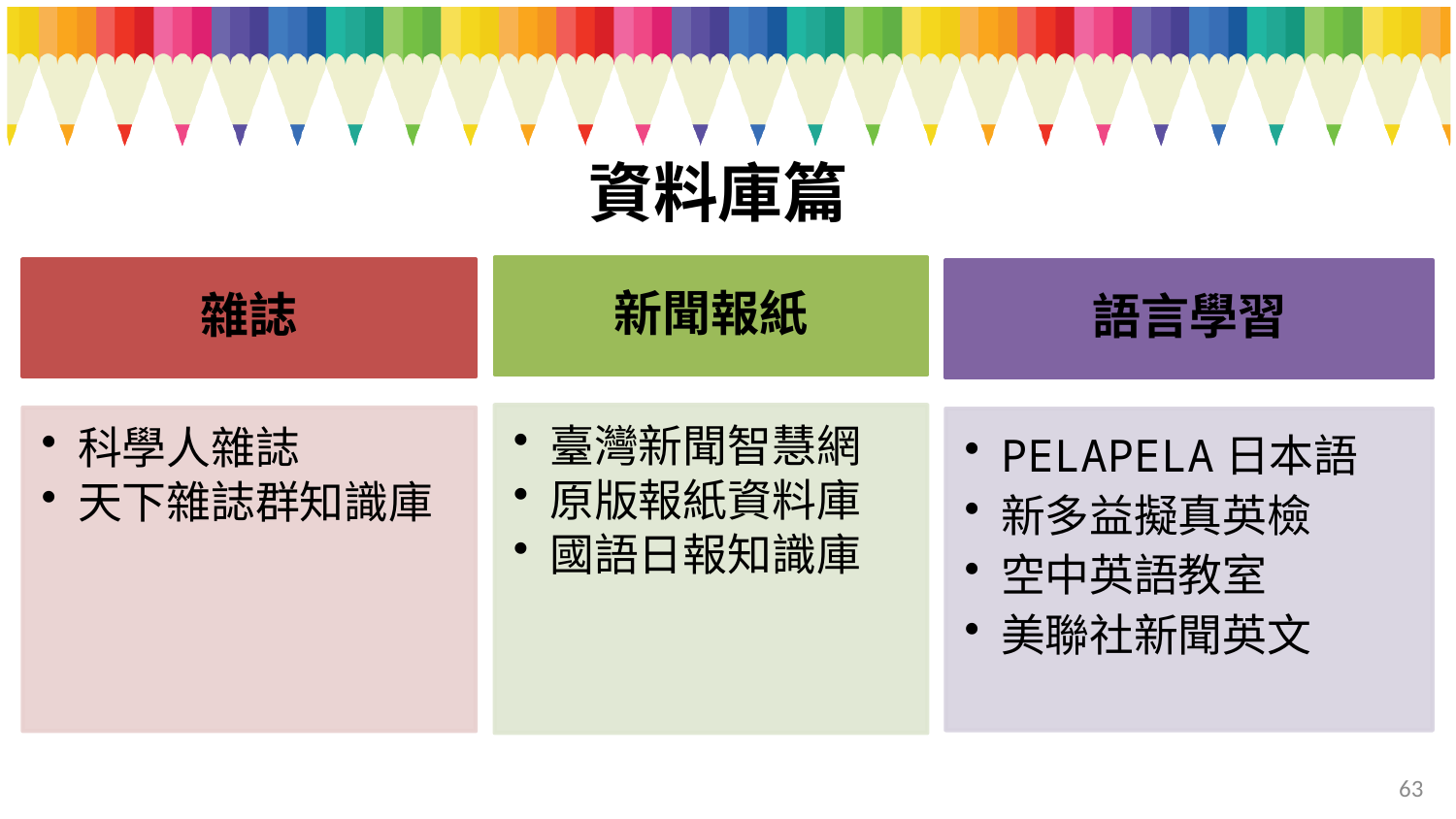

# 資料庫篇
雜誌
科學人雜誌
天下雜誌群知識庫
新聞報紙
臺灣新聞智慧網
原版報紙資料庫
國語日報知識庫
語言學習
PELAPELA日本語
新多益擬真英檢
空中英語教室
美聯社新聞英文

63